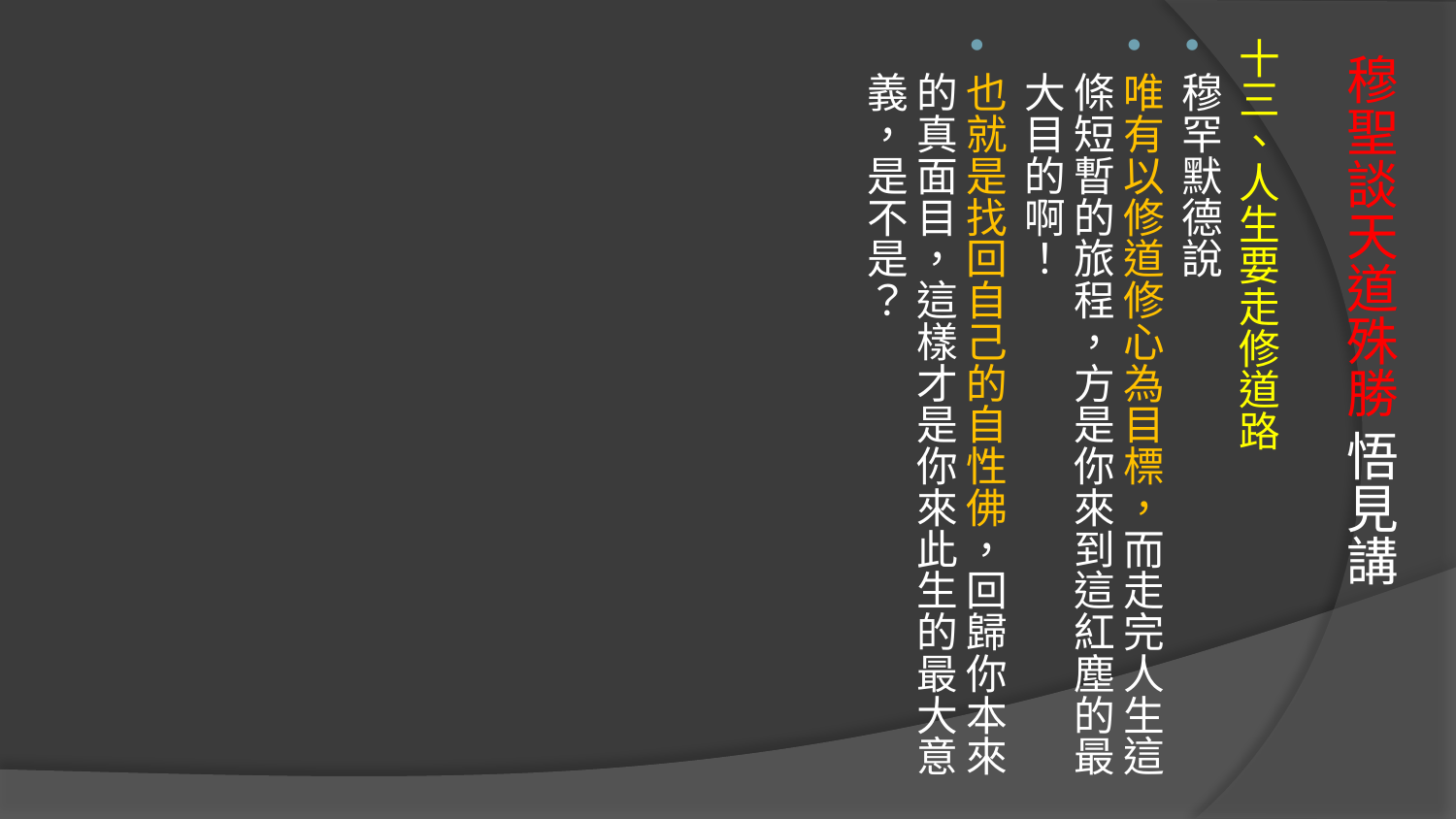

十三、人生要走修道路
穆罕默德說
唯有以修道修心為目標，而走完人生這條短暫的旅程，方是你來到這紅塵的最大目的啊！
也就是找回自己的自性佛，回歸你本來的真面目，這樣才是你來此生的最大意義，是不是？

# 穆聖談天道殊勝 悟見講